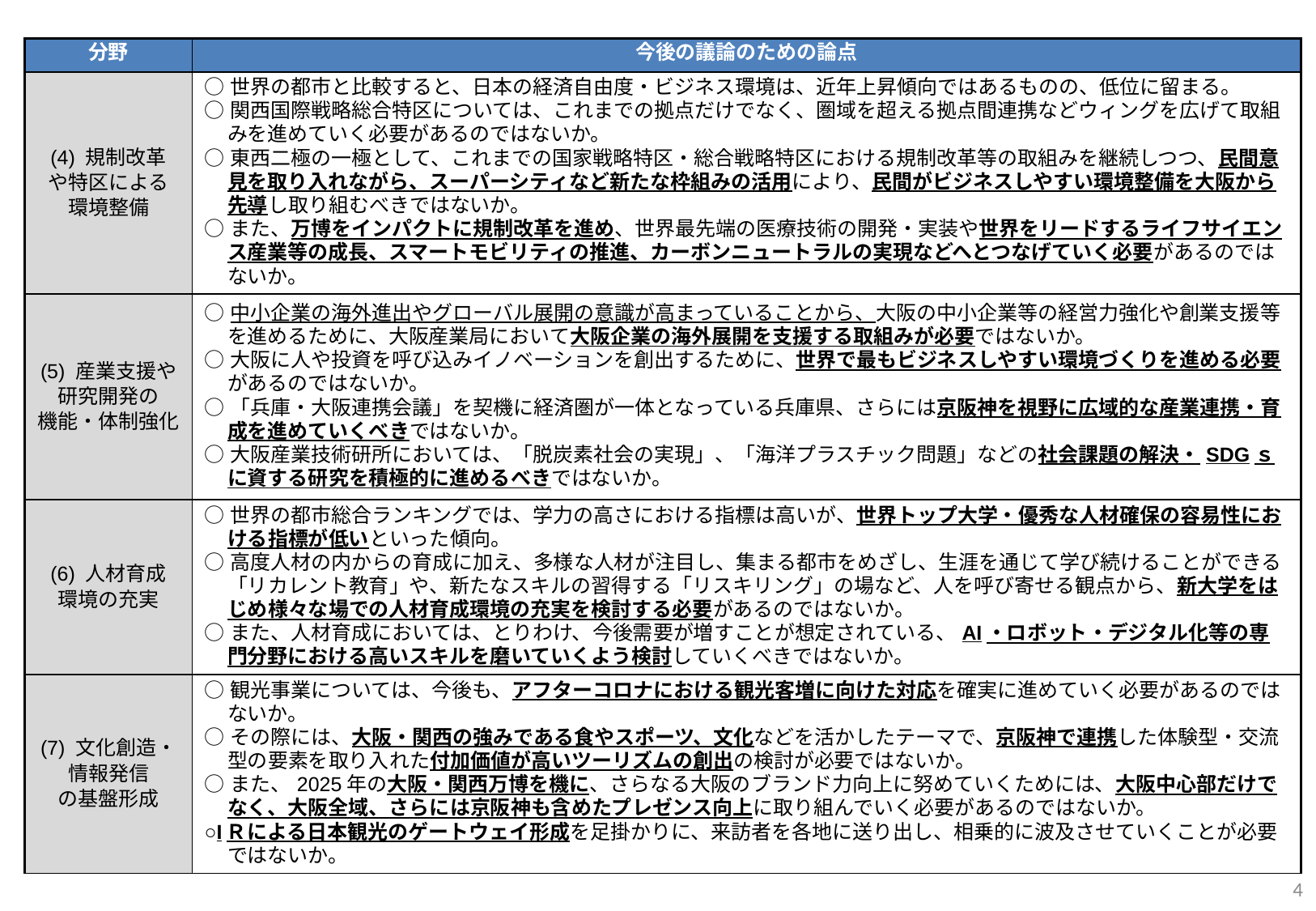

| 分野 | 今後の議論のための論点 |
| --- | --- |
| (4) 規制改革 や特区による 環境整備 | ○世界の都市と比較すると、日本の経済自由度・ビジネス環境は、近年上昇傾向ではあるものの、低位に留まる。 ○関西国際戦略総合特区については、これまでの拠点だけでなく、圏域を超える拠点間連携などウィングを広げて取組みを進めていく必要があるのではないか。 ○東西二極の一極として、これまでの国家戦略特区・総合戦略特区における規制改革等の取組みを継続しつつ、民間意見を取り入れながら、スーパーシティなど新たな枠組みの活用により、民間がビジネスしやすい環境整備を大阪から先導し取り組むべきではないか。 ○また、万博をインパクトに規制改革を進め、世界最先端の医療技術の開発・実装や世界をリードするライフサイエンス産業等の成長、スマートモビリティの推進、カーボンニュートラルの実現などへとつなげていく必要があるのではないか。 |
| (5) 産業支援や研究開発の 機能・体制強化 | ○中小企業の海外進出やグローバル展開の意識が高まっていることから、大阪の中小企業等の経営力強化や創業支援等を進めるために、大阪産業局において大阪企業の海外展開を支援する取組みが必要ではないか。 ○大阪に人や投資を呼び込みイノベーションを創出するために、世界で最もビジネスしやすい環境づくりを進める必要があるのではないか。 ○「兵庫・大阪連携会議」を契機に経済圏が一体となっている兵庫県、さらには京阪神を視野に広域的な産業連携・育成を進めていくべきではないか。 ○大阪産業技術研所においては、「脱炭素社会の実現」、「海洋プラスチック問題」などの社会課題の解決・SDGｓに資する研究を積極的に進めるべきではないか。 |
| (6) 人材育成 環境の充実 | ○世界の都市総合ランキングでは、学力の高さにおける指標は高いが、世界トップ大学・優秀な人材確保の容易性における指標が低いといった傾向。 ○高度人材の内からの育成に加え、多様な人材が注目し、集まる都市をめざし、生涯を通じて学び続けることができる「リカレント教育」や、新たなスキルの習得する「リスキリング」の場など、人を呼び寄せる観点から、新大学をはじめ様々な場での人材育成環境の充実を検討する必要があるのではないか。 ○また、人材育成においては、とりわけ、今後需要が増すことが想定されている、AI・ロボット・デジタル化等の専門分野における高いスキルを磨いていくよう検討していくべきではないか。 |
| (7) 文化創造・ 情報発信 の基盤形成 | ○観光事業については、今後も、アフターコロナにおける観光客増に向けた対応を確実に進めていく必要があるのではないか。 ○その際には、大阪・関西の強みである食やスポーツ、文化などを活かしたテーマで、京阪神で連携した体験型・交流型の要素を取り入れた付加価値が高いツーリズムの創出の検討が必要ではないか。 ○また、2025年の大阪・関西万博を機に、さらなる大阪のブランド力向上に努めていくためには、大阪中心部だけでなく、大阪全域、さらには京阪神も含めたプレゼンス向上に取り組んでいく必要があるのではないか。 ○IＲによる日本観光のゲートウェイ形成を足掛かりに、来訪者を各地に送り出し、相乗的に波及させていくことが必要ではないか。 |
4